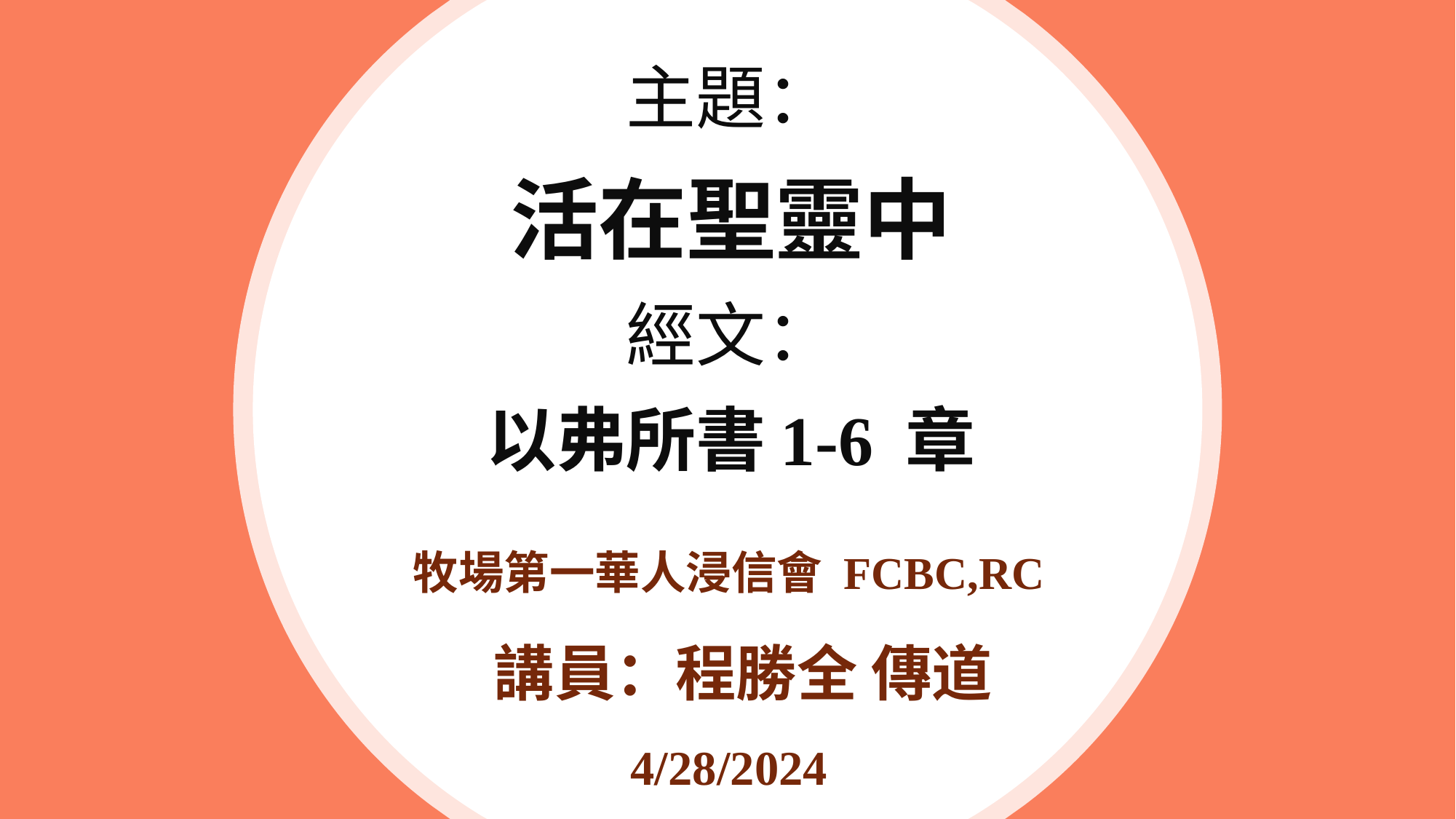

# 主題： 活在聖靈中 經文： 以弗所書1-6 章
牧場第一華人浸信會 FCBC,RC
 講員：程勝全 傳道
4/28/2024